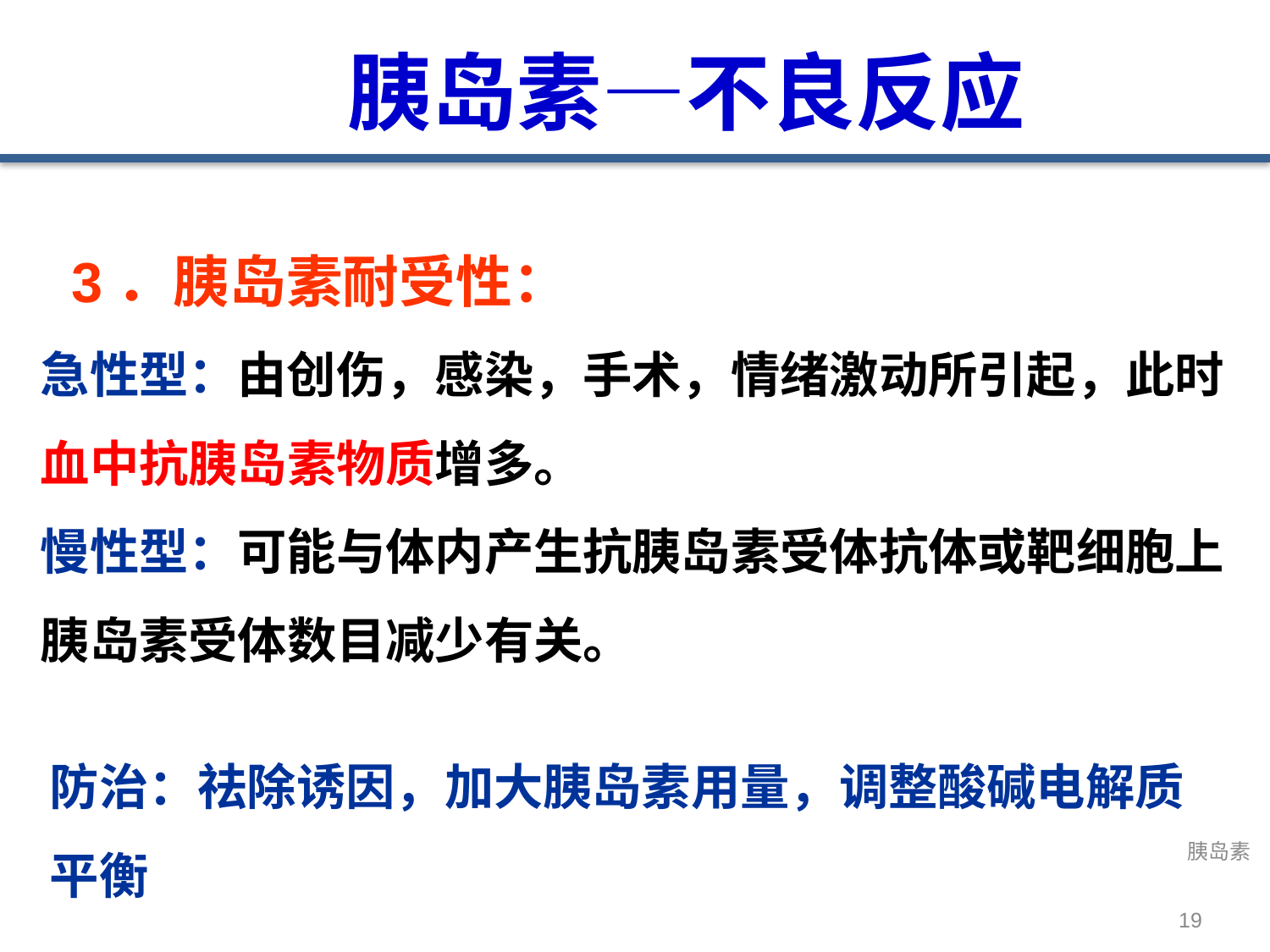

# 胰岛素—不良反应
  3．胰岛素耐受性：
急性型：由创伤，感染，手术，情绪激动所引起，此时血中抗胰岛素物质增多。
慢性型：可能与体内产生抗胰岛素受体抗体或靶细胞上胰岛素受体数目减少有关。
防治：祛除诱因，加大胰岛素用量，调整酸碱电解质平衡